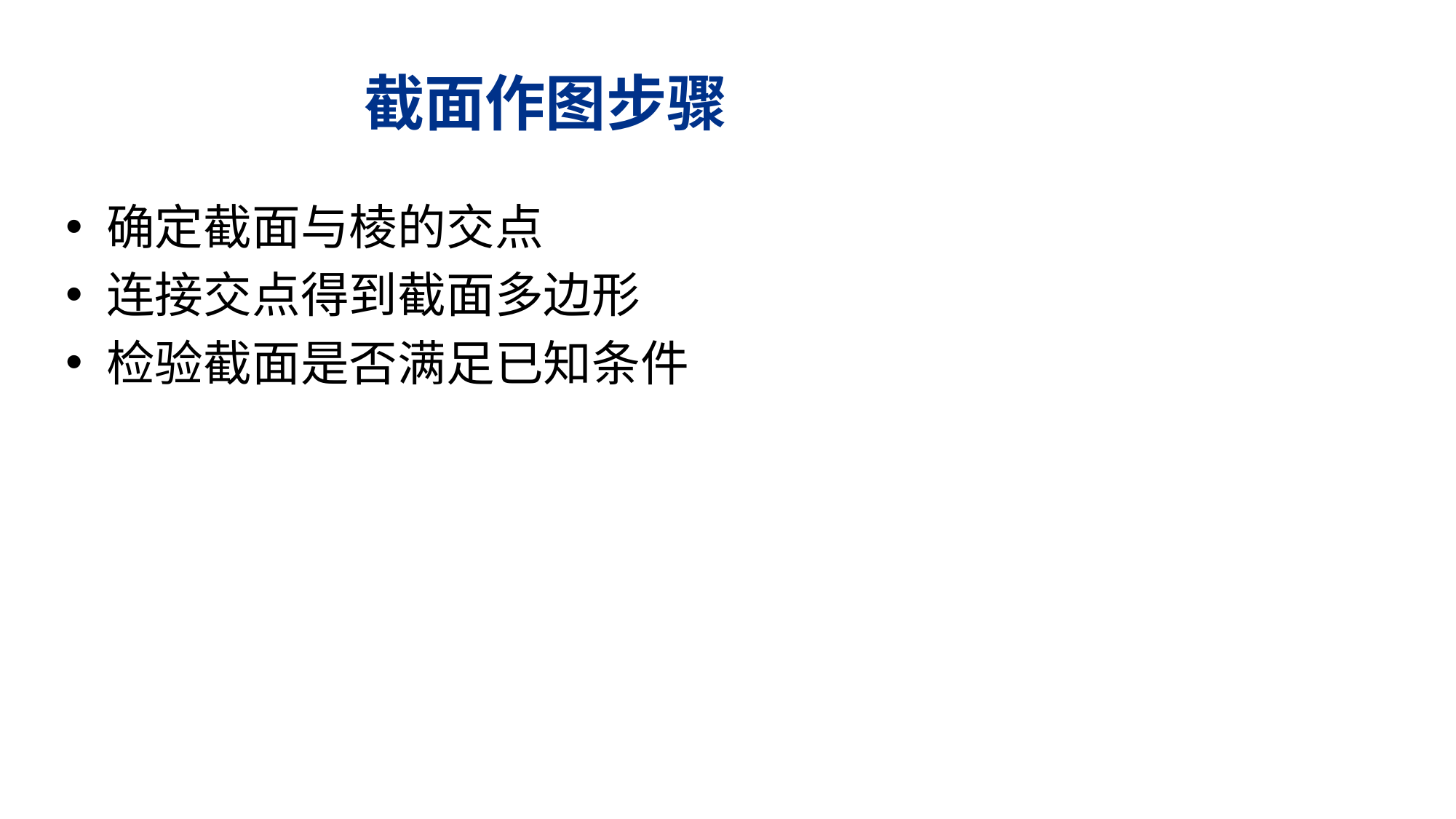

# 截面作图步骤
确定截面与棱的交点
连接交点得到截面多边形
检验截面是否满足已知条件